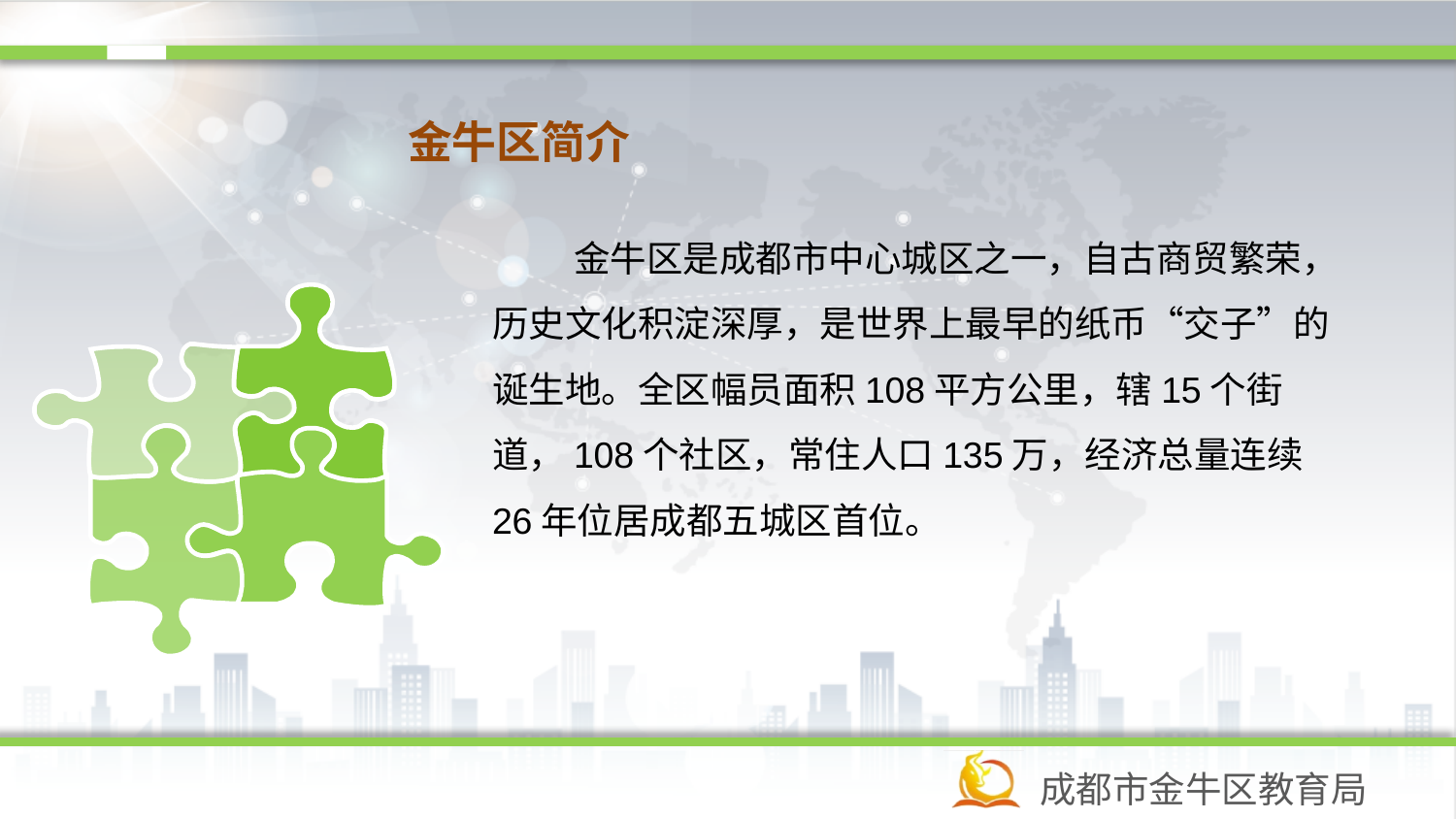

金牛区简介
 金牛区是成都市中心城区之一，自古商贸繁荣，历史文化积淀深厚，是世界上最早的纸币“交子”的诞生地。全区幅员面积108平方公里，辖15个街道，108个社区，常住人口135万，经济总量连续26年位居成都五城区首位。